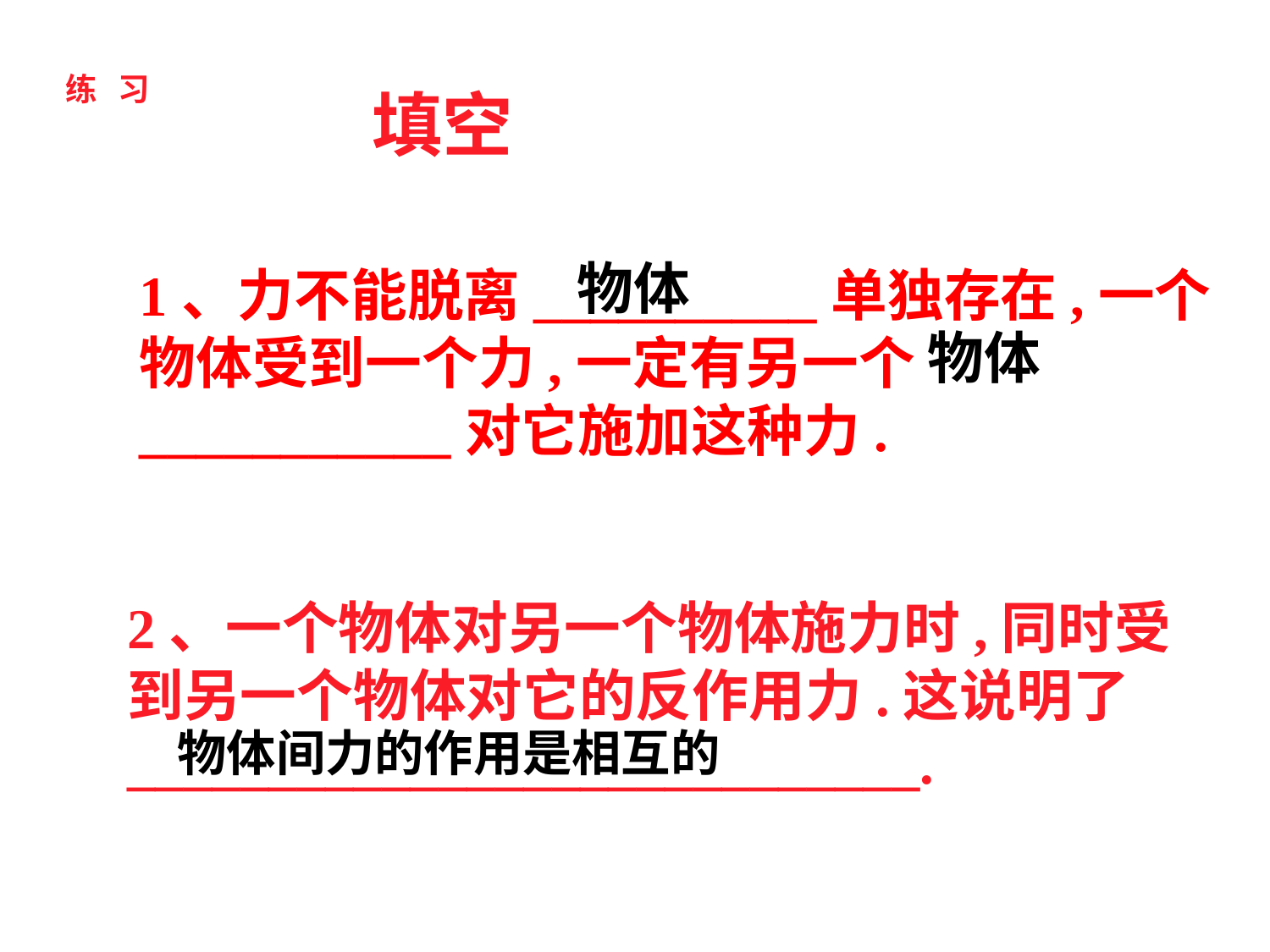

练   习
填空
物体
1、力不能脱离__________单独存在,一个物体受到一个力,一定有另一个___________对它施加这种力.
物体
反
2、一个物体对另一个物体施力时,同时受到另一个物体对它的反作用力.这说明了____________________________.
物体间力的作用是相互的